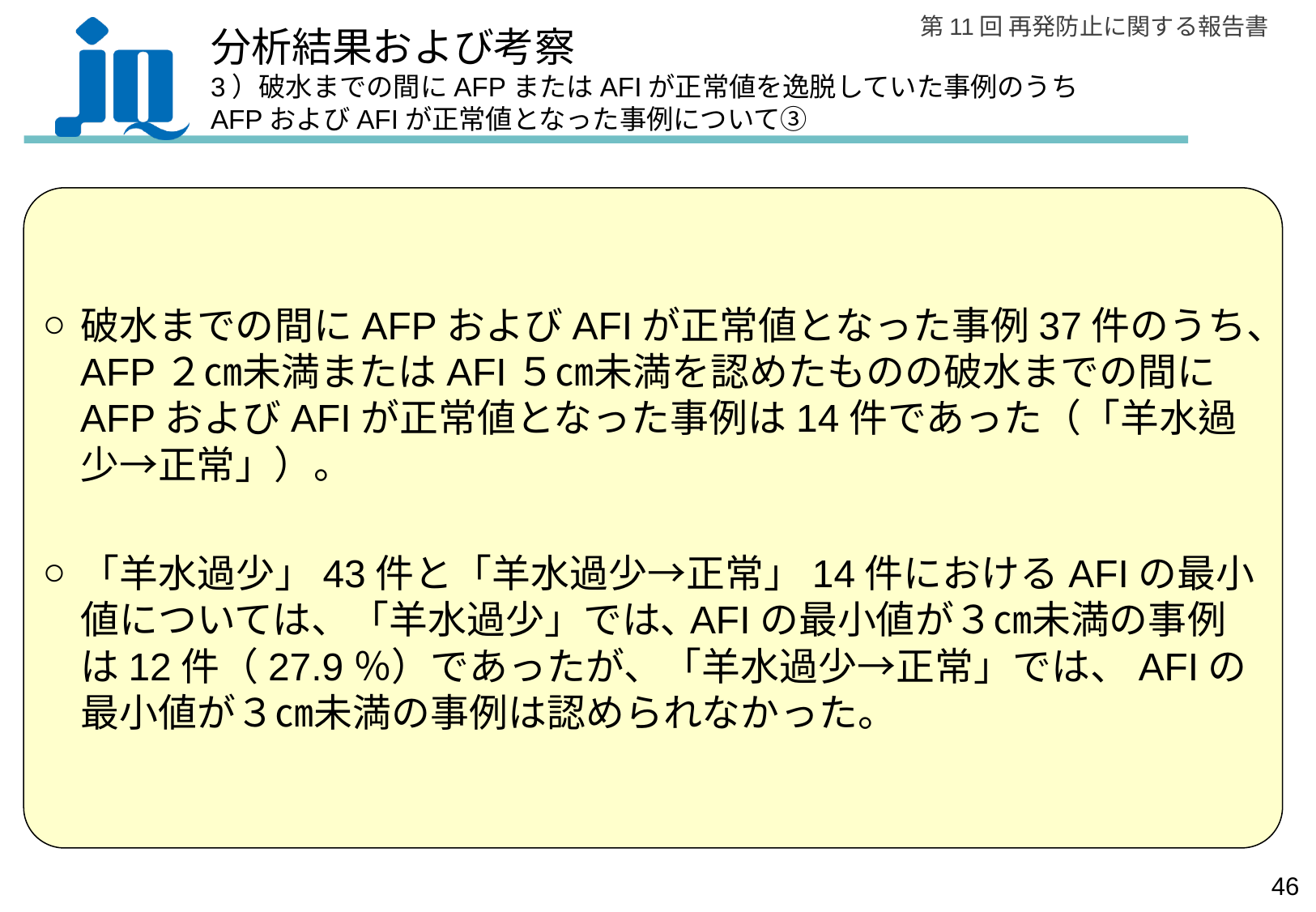

分析結果および考察
3）破水までの間にAFPまたはAFIが正常値を逸脱していた事例のうち
AFPおよびAFIが正常値となった事例について③
破水までの間にAFPおよびAFIが正常値となった事例37件のうち、AFP２㎝未満またはAFI５㎝未満を認めたものの破水までの間にAFPおよびAFIが正常値となった事例は14件であった（「羊水過少→正常」）。

「羊水過少」43件と「羊水過少→正常」14件におけるAFIの最小値については、「羊水過少」では､AFIの最小値が３㎝未満の事例は12件（27.9％）であったが、「羊水過少→正常」では、AFIの最小値が３㎝未満の事例は認められなかった。
46